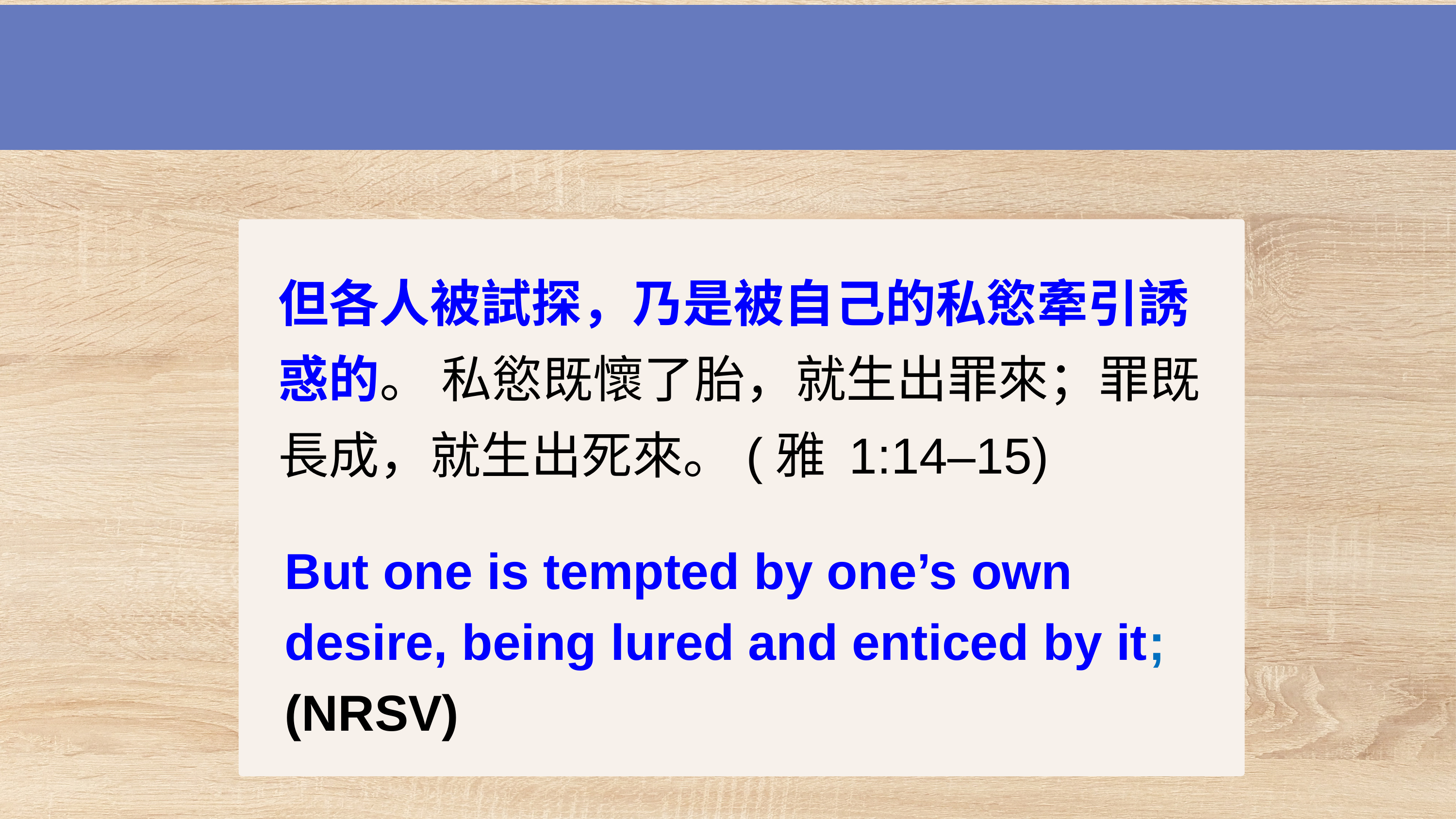

但各人被試探，乃是被自己的私慾牽引誘惑的。 私慾既懷了胎，就生出罪來；罪既長成，就生出死來。(雅 1:14–15)
But one is tempted by one’s own desire, being lured and enticed by it; (NRSV)